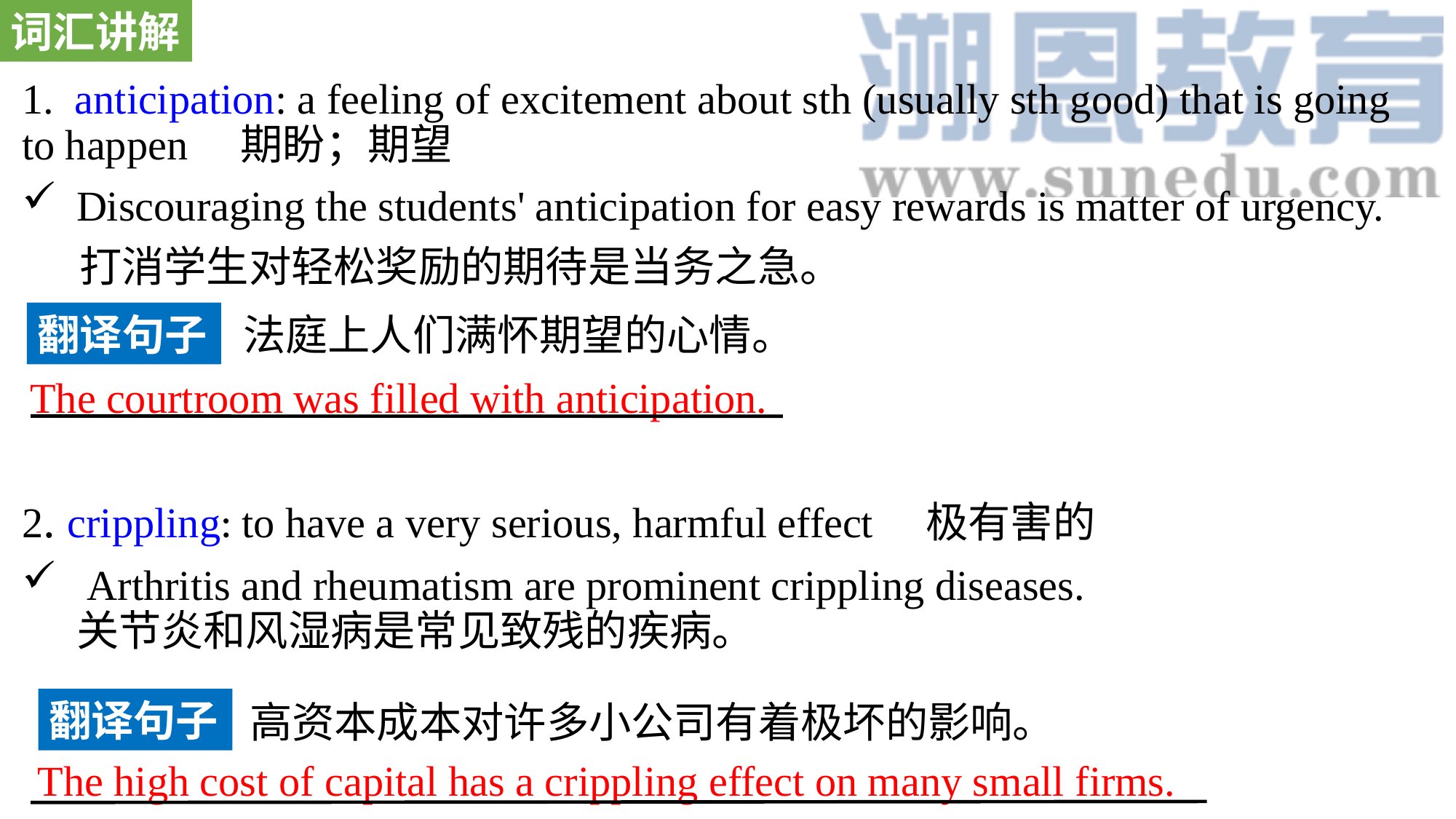

词汇讲解
1.  anticipation: a feeling of excitement about sth (usually sth good) that is going to happen    期盼；期望
Discouraging the students' anticipation for easy rewards is matter of urgency.
     打消学生对轻松奖励的期待是当务之急。

2. crippling: to have a very serious, harmful effect    极有害的
 Arthritis and rheumatism are prominent crippling diseases.                             关节炎和风湿病是常见致残的疾病。
翻译句子
法庭上人们满怀期望的心情。
The courtroom was filled with anticipation.
翻译句子
高资本成本对许多小公司有着极坏的影响。
The high cost of capital has a crippling effect on many small firms.